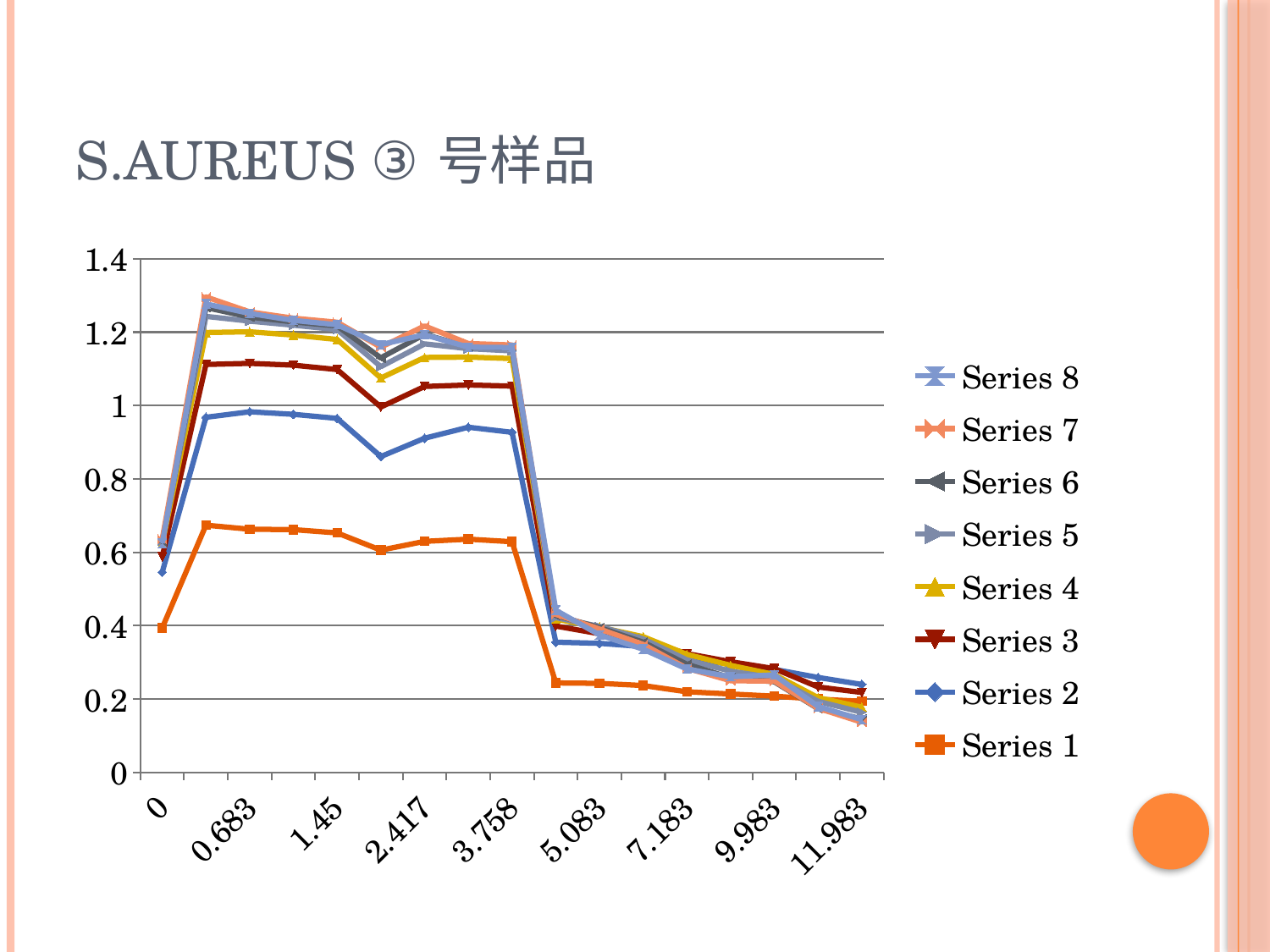

# S.aureus ③号样品

### Chart

| Category | Series 1 | Series 2 | Series 3 | Series 4 | Series 5 | Series 6 | Series 7 | Series 8 |
|---|---|---|---|---|---|---|---|---|
| 0 | 0.39400000000000024 | 0.15200000000000008 | 0.04200000000000002 | 0.03500000000000001 | 0.008000000000000007 | -0.0020000000000000013 | 0.007000000000000003 | -0.010999999999999998 |
| 0.38300000000000017 | 0.6740000000000005 | 0.29400000000000015 | 0.14400000000000004 | 0.08700000000000002 | 0.044 | 0.024 | 0.029 | -0.01900000000000001 |
| 0.68300000000000005 | 0.6630000000000005 | 0.3200000000000002 | 0.132 | 0.08600000000000002 | 0.029 | 0.010999999999999998 | 0.014 | -0.004000000000000003 |
| 1.0329999999999993 | 0.6620000000000004 | 0.31400000000000017 | 0.134 | 0.082 | 0.027000000000000014 | 0.009000000000000003 | 0.010000000000000005 | -0.006000000000000003 |
| 1.45 | 0.6530000000000004 | 0.31200000000000017 | 0.133 | 0.082 | 0.027000000000000014 | 0.010000000000000005 | 0.010000000000000005 | -0.007000000000000003 |
| 1.9500000000000006 | 0.6060000000000003 | 0.255 | 0.135 | 0.07900000000000004 | 0.031000000000000014 | 0.024 | 0.029 | 0.007000000000000003 |
| 2.4169999999999985 | 0.6300000000000003 | 0.2810000000000001 | 0.14100000000000001 | 0.07900000000000004 | 0.037 | 0.026 | 0.023 | -0.024 |
| 3.05 | 0.6360000000000003 | 0.3050000000000002 | 0.115 | 0.076 | 0.023 | 0.005000000000000003 | 0.009000000000000003 | -0.010000000000000005 |
| 3.758 | 0.6290000000000003 | 0.2980000000000002 | 0.126 | 0.07500000000000001 | 0.02100000000000001 | 0.009000000000000003 | 0.007000000000000003 | -0.007000000000000003 |
| 4.383 | 0.24400000000000008 | 0.111 | 0.044 | 0.01900000000000001 | 0.004000000000000003 | 0.006000000000000003 | 0.0030000000000000014 | 0.010999999999999998 |
| 5.0830000000000002 | 0.24300000000000008 | 0.10900000000000004 | 0.026 | 0.018 | 0.0020000000000000013 | -0.0030000000000000014 | -0.004000000000000003 | -0.01600000000000001 |
| 5.9829999999999997 | 0.23700000000000004 | 0.10600000000000002 | 0.017 | 0.010000000000000005 | -0.006000000000000003 | -0.009000000000000003 | -0.006000000000000003 | -0.012999999999999998 |
| 7.1829999999999972 | 0.22 | 0.08700000000000002 | 0.017 | -0.0020000000000000013 | -0.014999999999999998 | -0.012 | -0.010999999999999998 | -0.0020000000000000013 |
| 8.4550000000000054 | 0.21400000000000008 | 0.082 | 0.006000000000000003 | -0.010000000000000005 | -0.01600000000000001 | -0.018 | -0.008000000000000007 | 0.010999999999999998 |
| 9.9830000000000005 | 0.20800000000000007 | 0.07300000000000001 | 0.0020000000000000013 | -0.01600000000000001 | -0.009000000000000003 | -0.010999999999999998 | 0.0020000000000000013 | 0.017 |
| 10.983000000000002 | 0.2 | 0.05900000000000002 | -0.026 | -0.029 | -0.010000000000000005 | -0.02000000000000001 | 0.0010000000000000007 | 0.005000000000000003 |
| 11.983000000000002 | 0.194 | 0.046 | -0.022 | -0.04000000000000002 | -0.014 | -0.018 | -0.009000000000000003 | 0.007000000000000003 |